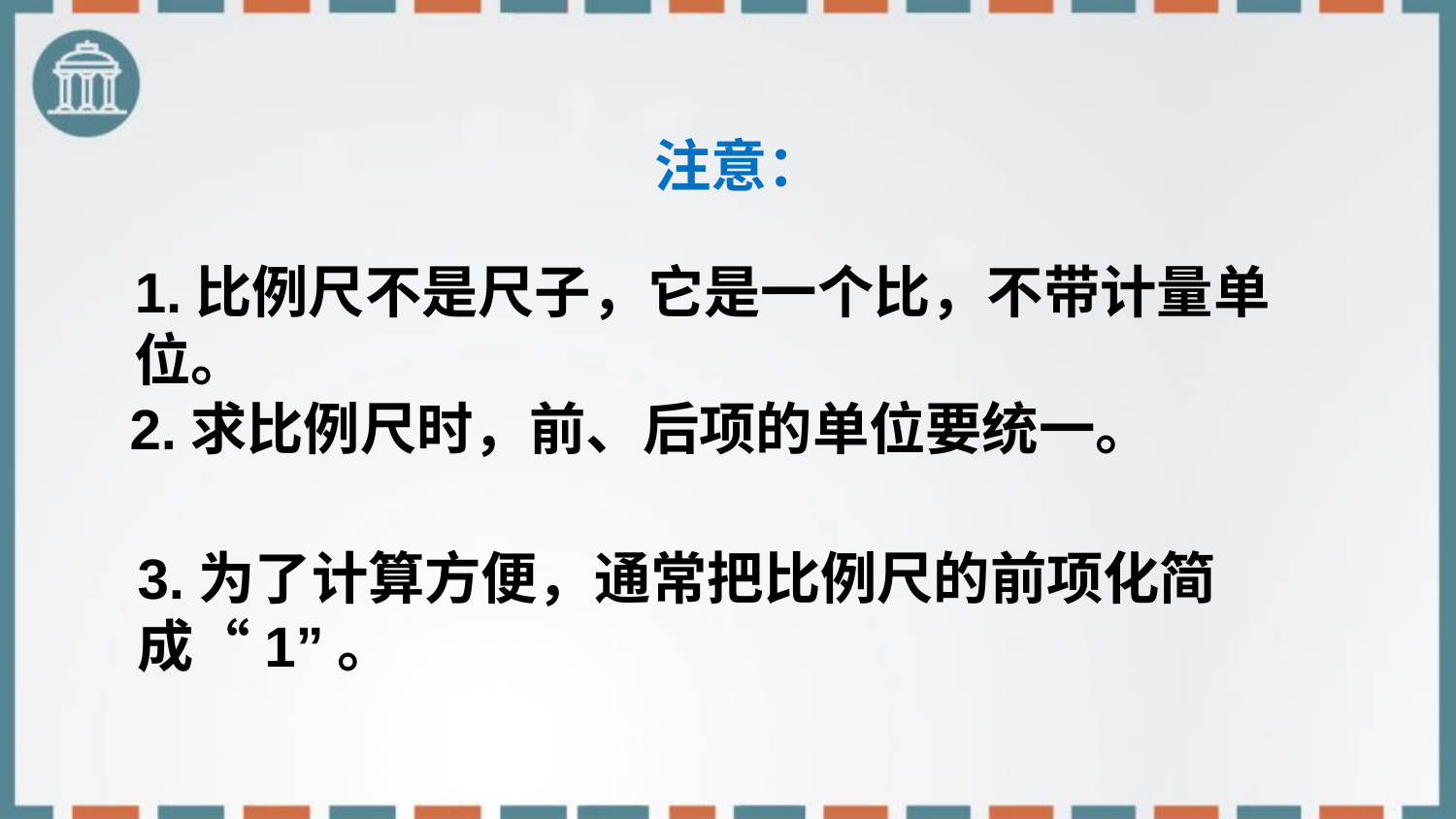

注意：
1.比例尺不是尺子，它是一个比，不带计量单位。
2.求比例尺时，前、后项的单位要统一。
3.为了计算方便，通常把比例尺的前项化简成“1”。